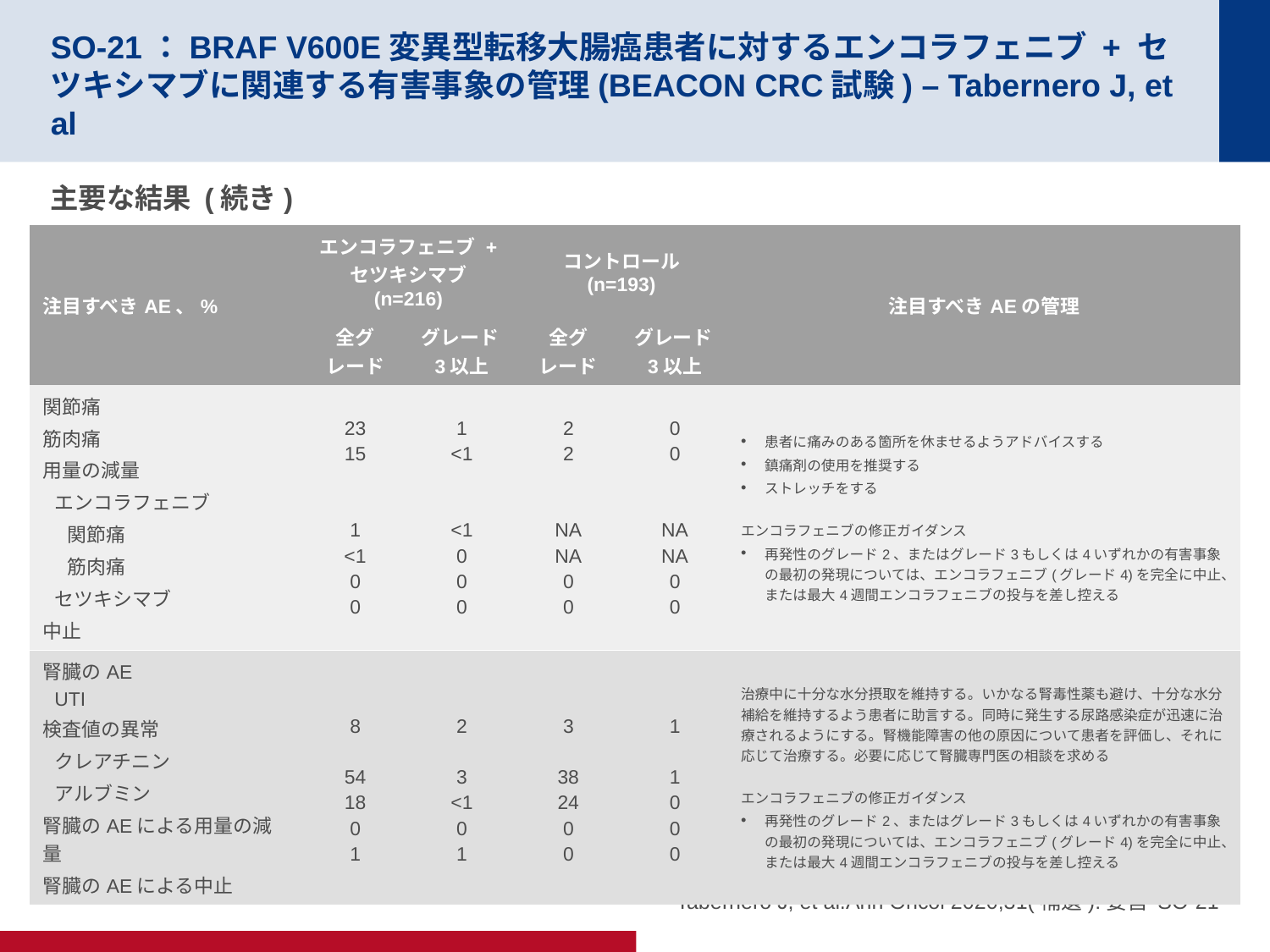

# SO-21：BRAF V600E変異型転移大腸癌患者に対するエンコラフェニブ + セツキシマブに関連する有害事象の管理(BEACON CRC試験) – Tabernero J, et al
主要な結果 (続き)
| 注目すべきAE、% | エンコラフェニブ + セツキシマブ (n=216) |  | コントロール (n=193) |  | 注目すべきAEの管理 |
| --- | --- | --- | --- | --- | --- |
|  | 全グ レード | グレード3以上 | 全グ レード | グレード3以上 |  |
| 関節痛 筋肉痛 用量の減量 エンコラフェニブ 関節痛 筋肉痛 セツキシマブ 中止 | 23 15 1 <1 0 0 | 1 <1 <1 0 0 0 | 2 2 NA NA 0 0 | 0 0 NA NA 0 0 | 患者に痛みのある箇所を休ませるようアドバイスする 鎮痛剤の使用を推奨する ストレッチをする エンコラフェニブの修正ガイダンス 再発性のグレード2、またはグレード3もしくは4いずれかの有害事象の最初の発現については、エンコラフェニブ(グレード4)を完全に中止、または最大4週間エンコラフェニブの投与を差し控える |
| 腎臓のAE UTI 検査値の異常 クレアチニン アルブミン 腎臓のAEによる用量の減量 腎臓のAEによる中止 | 8 54 18 0 1 | 2 3 <1 0 1 | 3 38 24 0 0 | 1 1 0 0 0 | 治療中に十分な水分摂取を維持する。いかなる腎毒性薬も避け、十分な水分補給を維持するよう患者に助言する。同時に発生する尿路感染症が迅速に治療されるようにする。腎機能障害の他の原因について患者を評価し、それに応じて治療する。必要に応じて腎臓専門医の相談を求める エンコラフェニブの修正ガイダンス 再発性のグレード2、またはグレード3もしくは4いずれかの有害事象の最初の発現については、エンコラフェニブ(グレード4)を完全に中止、または最大4週間エンコラフェニブの投与を差し控える |
Tabernero J, et al.Ann Oncol 2020;31(補遺):要旨 SO-21